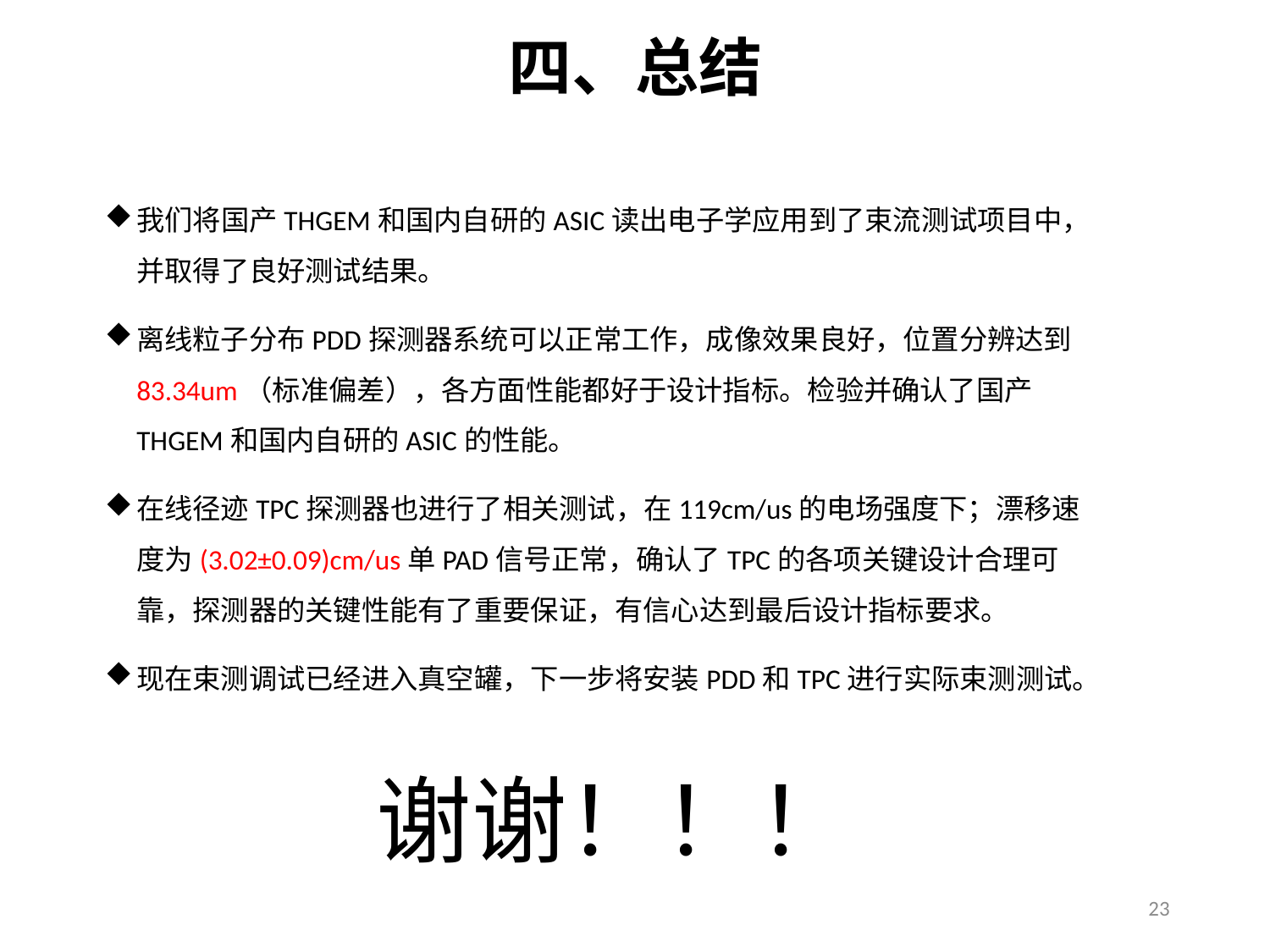

四、总结
我们将国产THGEM和国内自研的ASIC读出电子学应用到了束流测试项目中，并取得了良好测试结果。
离线粒子分布PDD探测器系统可以正常工作，成像效果良好，位置分辨达到83.34um（标准偏差），各方面性能都好于设计指标。检验并确认了国产THGEM和国内自研的ASIC的性能。
在线径迹TPC探测器也进行了相关测试，在119cm/us的电场强度下；漂移速度为(3.02±0.09)cm/us单PAD信号正常，确认了TPC的各项关键设计合理可靠，探测器的关键性能有了重要保证，有信心达到最后设计指标要求。
现在束测调试已经进入真空罐，下一步将安装PDD和TPC进行实际束测测试。
谢谢！！！
23